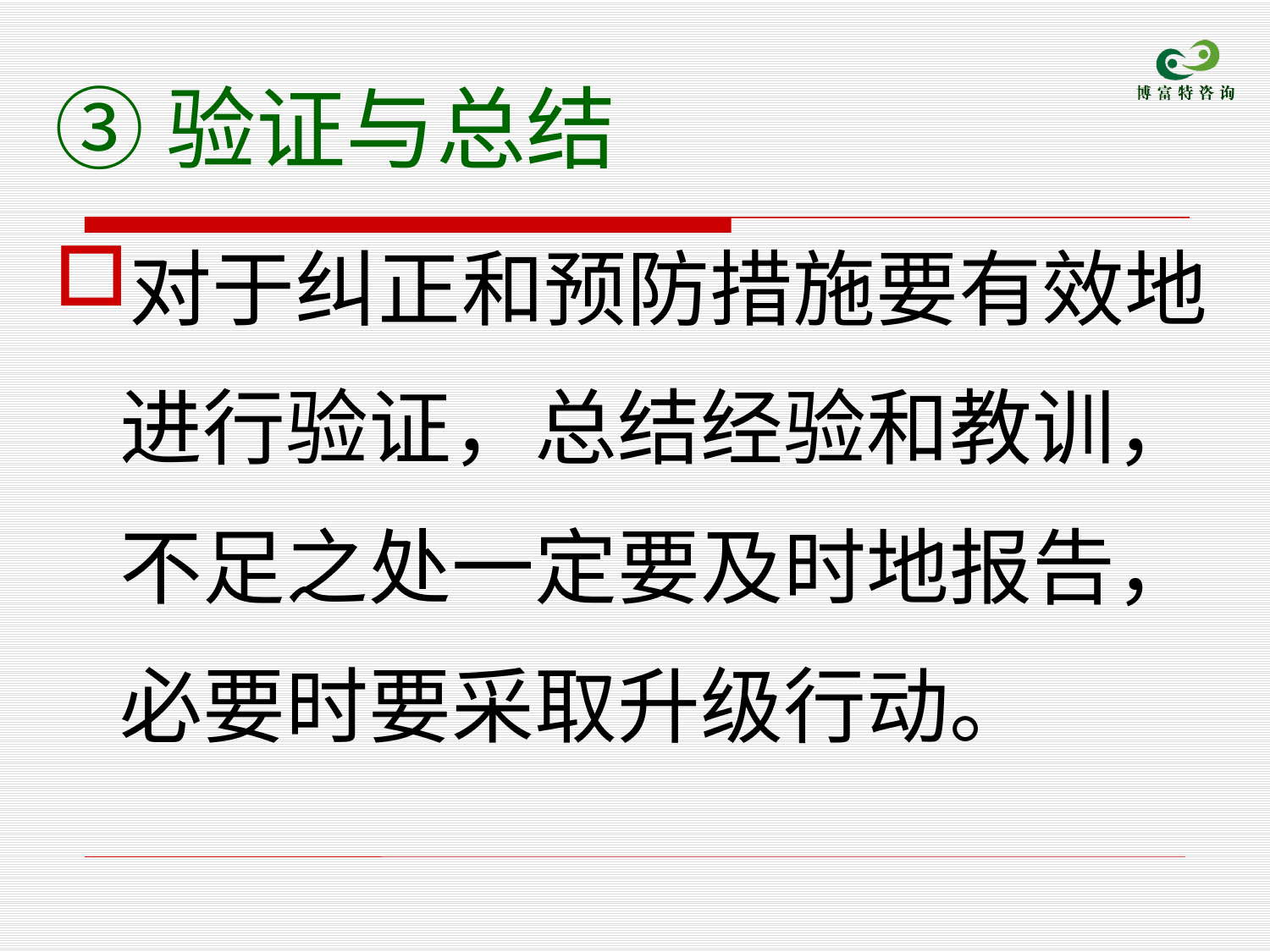

③验证与总结
对于纠正和预防措施要有效地进行验证，总结经验和教训，不足之处一定要及时地报告，必要时要采取升级行动。
783